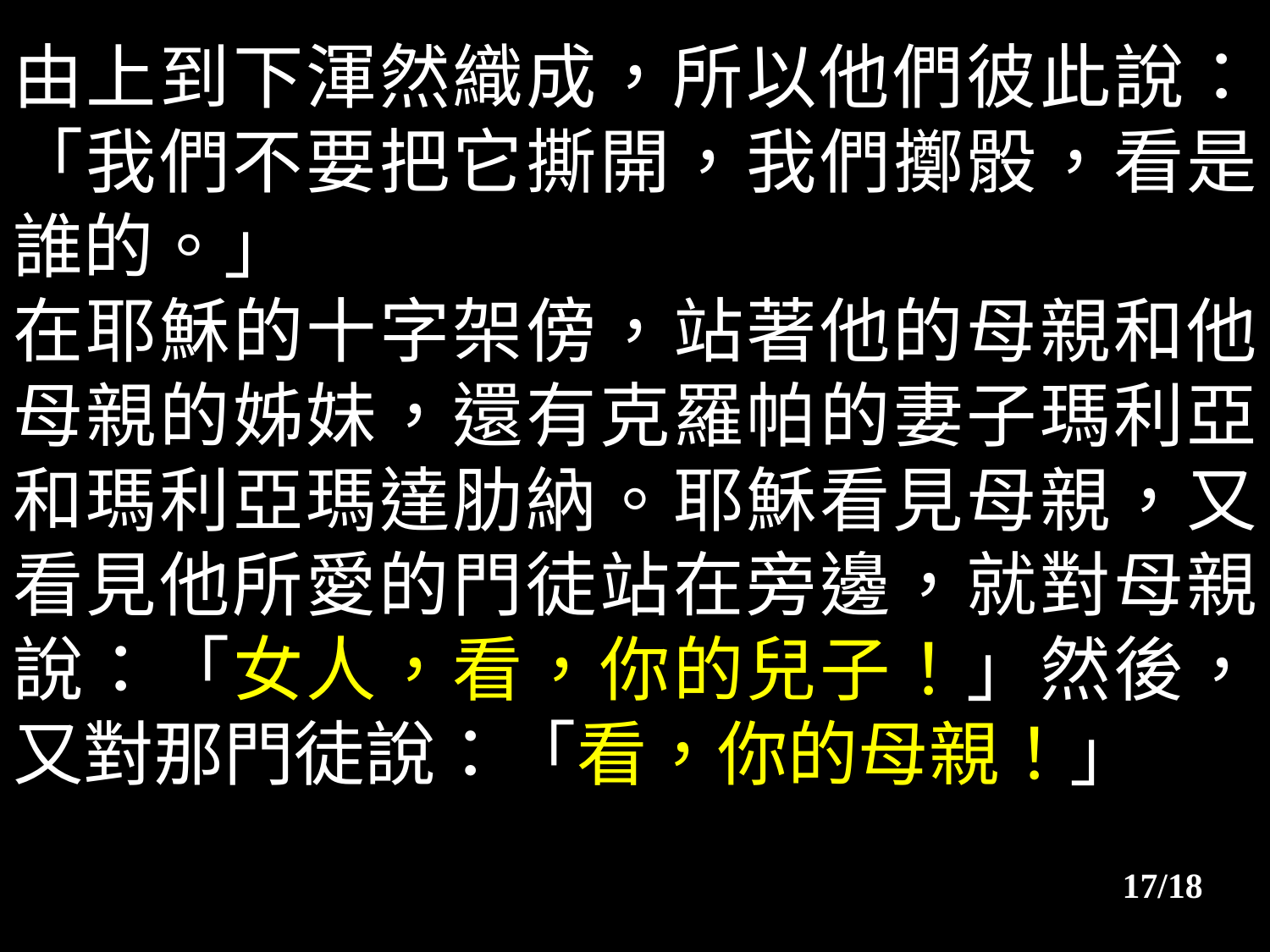

由上到下渾然織成，所以他們彼此說：「我們不要把它撕開，我們擲骰，看是誰的。」
在耶穌的十字架傍，站著他的母親和他母親的姊妹，還有克羅帕的妻子瑪利亞和瑪利亞瑪達肋納。耶穌看見母親，又看見他所愛的門徒站在旁邊，就對母親說：「女人，看，你的兒子！」然後，又對那門徒說：「看，你的母親！」
17/18